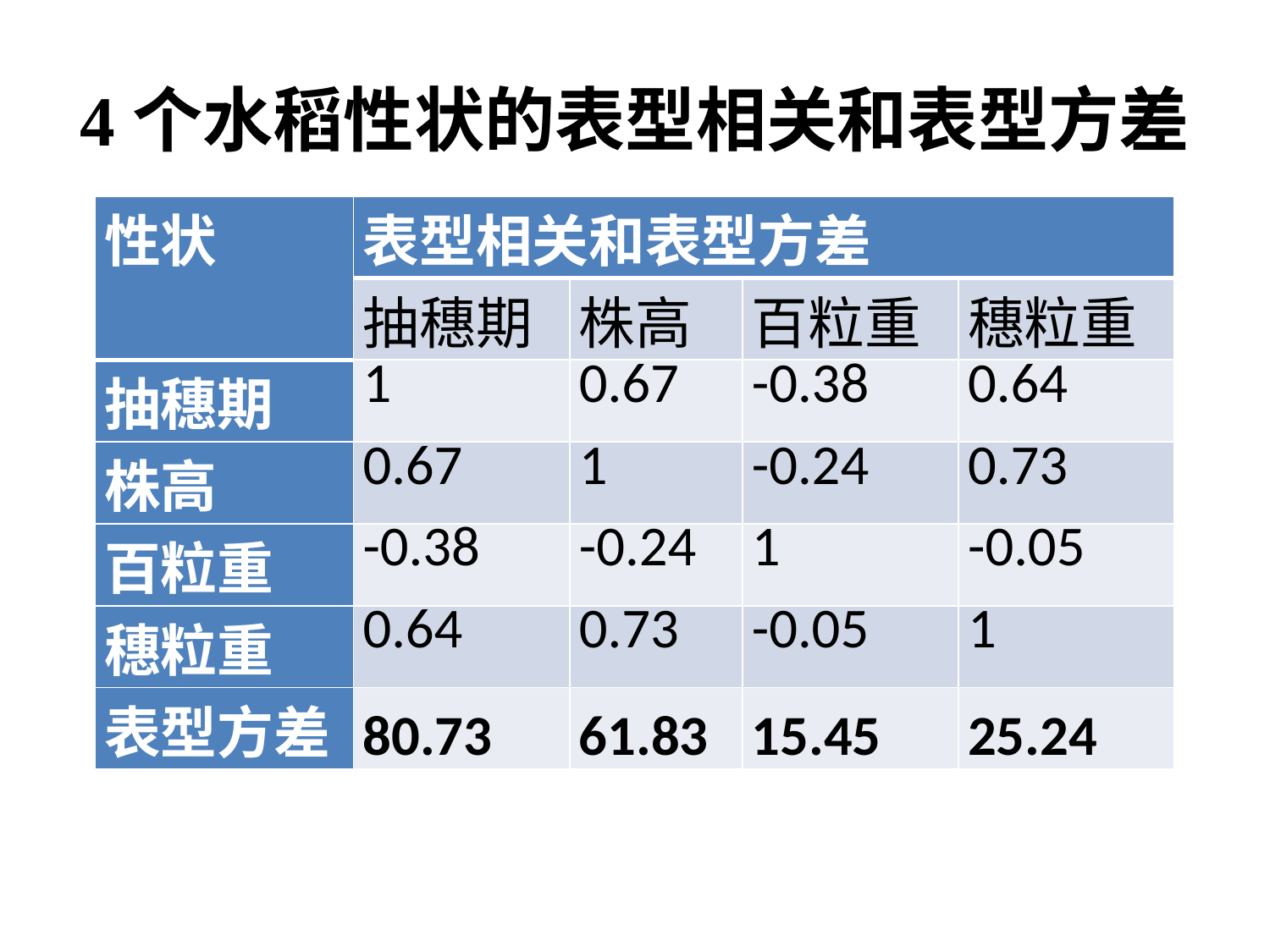

# 4个水稻性状的表型相关和表型方差
| 性状 | 表型相关和表型方差 |  |  |  |
| --- | --- | --- | --- | --- |
|  | 抽穗期 | 株高 | 百粒重 | 穗粒重 |
| 抽穗期 | 1 | 0.67 | -0.38 | 0.64 |
| 株高 | 0.67 | 1 | -0.24 | 0.73 |
| 百粒重 | -0.38 | -0.24 | 1 | -0.05 |
| 穗粒重 | 0.64 | 0.73 | -0.05 | 1 |
| 表型方差 | 80.73 | 61.83 | 15.45 | 25.24 |